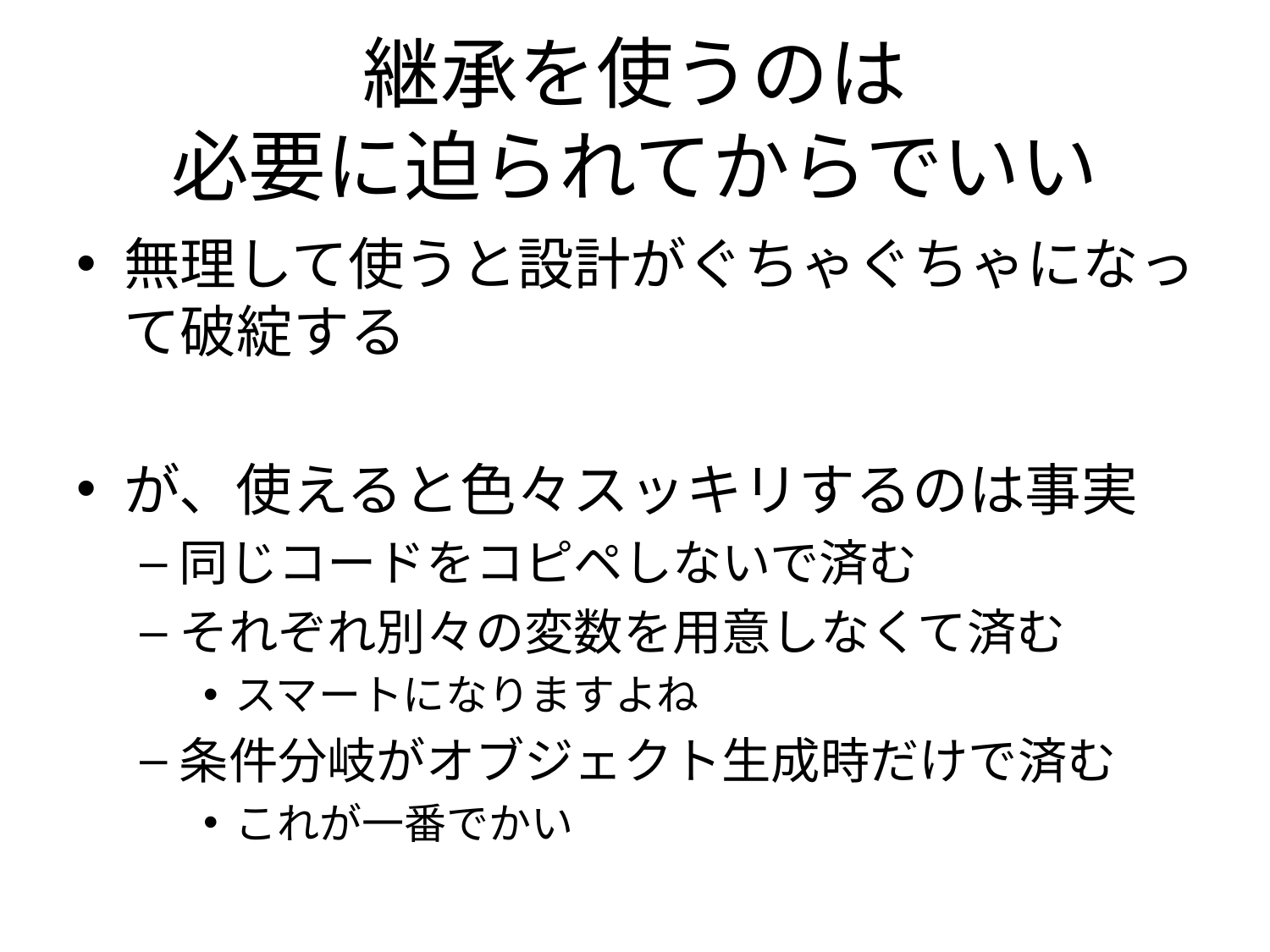

# 継承を使うのは 必要に迫られてからでいい
無理して使うと設計がぐちゃぐちゃになって破綻する

が、使えると色々スッキリするのは事実
同じコードをコピペしないで済む
それぞれ別々の変数を用意しなくて済む
スマートになりますよね
条件分岐がオブジェクト生成時だけで済む
これが一番でかい